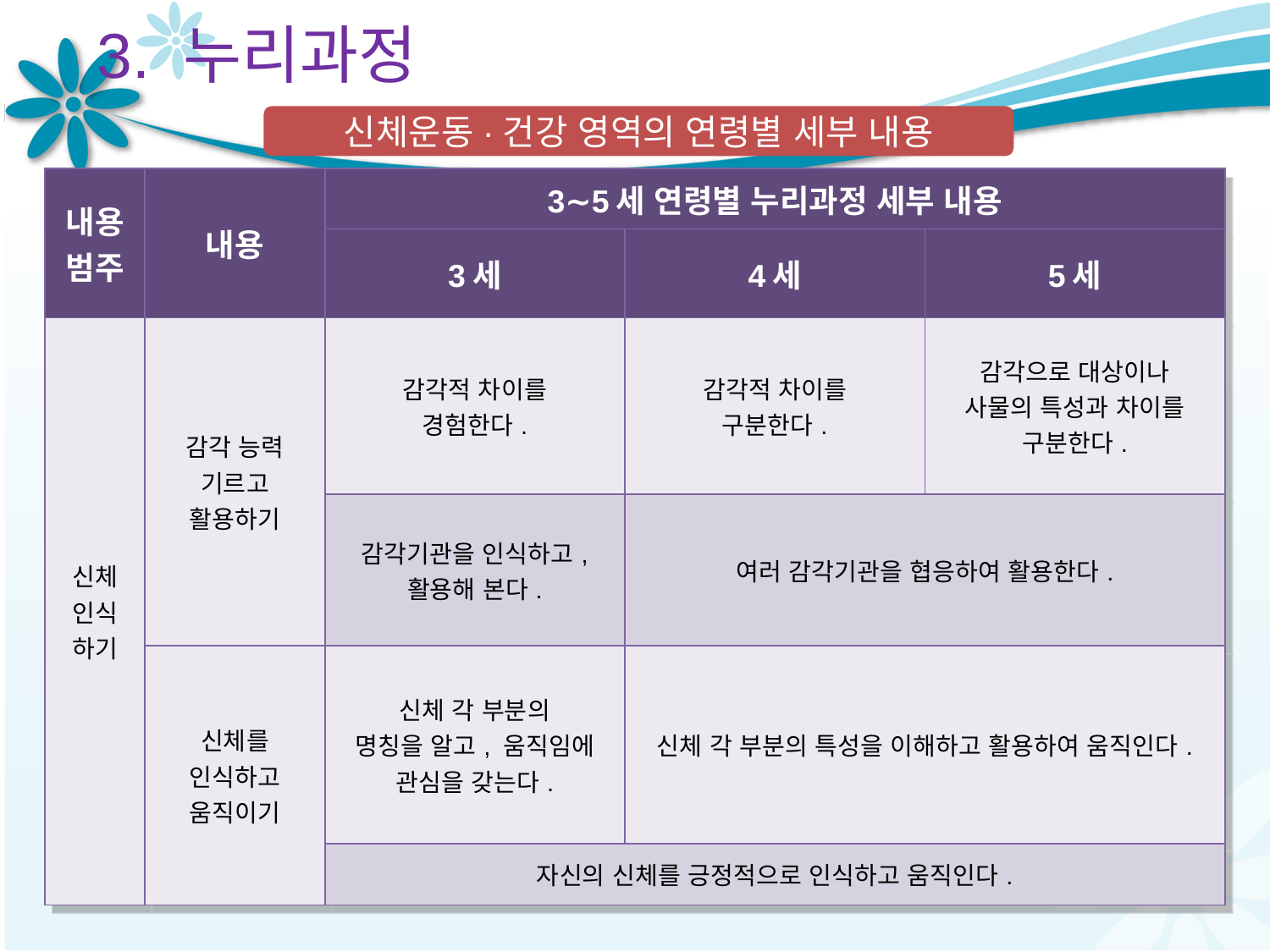

3. 누리과정
신체운동·건강 영역의 연령별 세부 내용
| 내용 범주 | 내용 | 3∼5세 연령별 누리과정 세부 내용 |  |  |
| --- | --- | --- | --- | --- |
|  |  | 3세 | 4세 | 5세 |
| 신체 인식 하기 | 감각 능력 기르고 활용하기 | 감각적 차이를 경험한다. | 감각적 차이를 구분한다. | 감각으로 대상이나 사물의 특성과 차이를 구분한다. |
|  |  | 감각기관을 인식하고, 활용해 본다. | 여러 감각기관을 협응하여 활용한다. |  |
|  | 신체를 인식하고 움직이기 | 신체 각 부분의 명칭을 알고, 움직임에 관심을 갖는다. | 신체 각 부분의 특성을 이해하고 활용하여 움직인다. |  |
|  |  | 자신의 신체를 긍정적으로 인식하고 움직인다. |  |  |